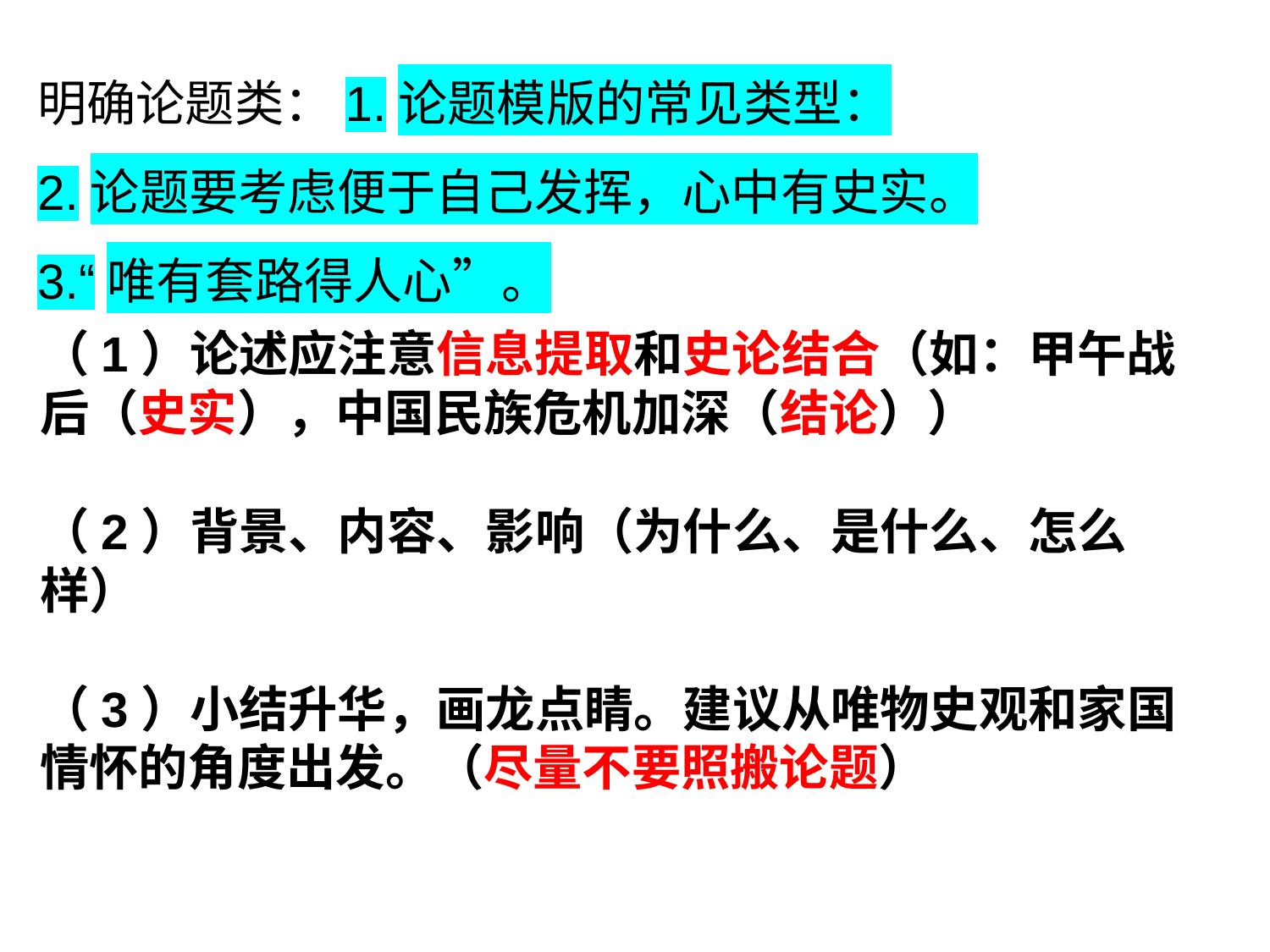

明确论题类：1.论题模版的常见类型：
2.论题要考虑便于自己发挥，心中有史实。
3.“唯有套路得人心”。
（1）论述应注意信息提取和史论结合（如：甲午战后（史实），中国民族危机加深（结论））

（2）背景、内容、影响（为什么、是什么、怎么样）

（3）小结升华，画龙点睛。建议从唯物史观和家国情怀的角度出发。（尽量不要照搬论题）